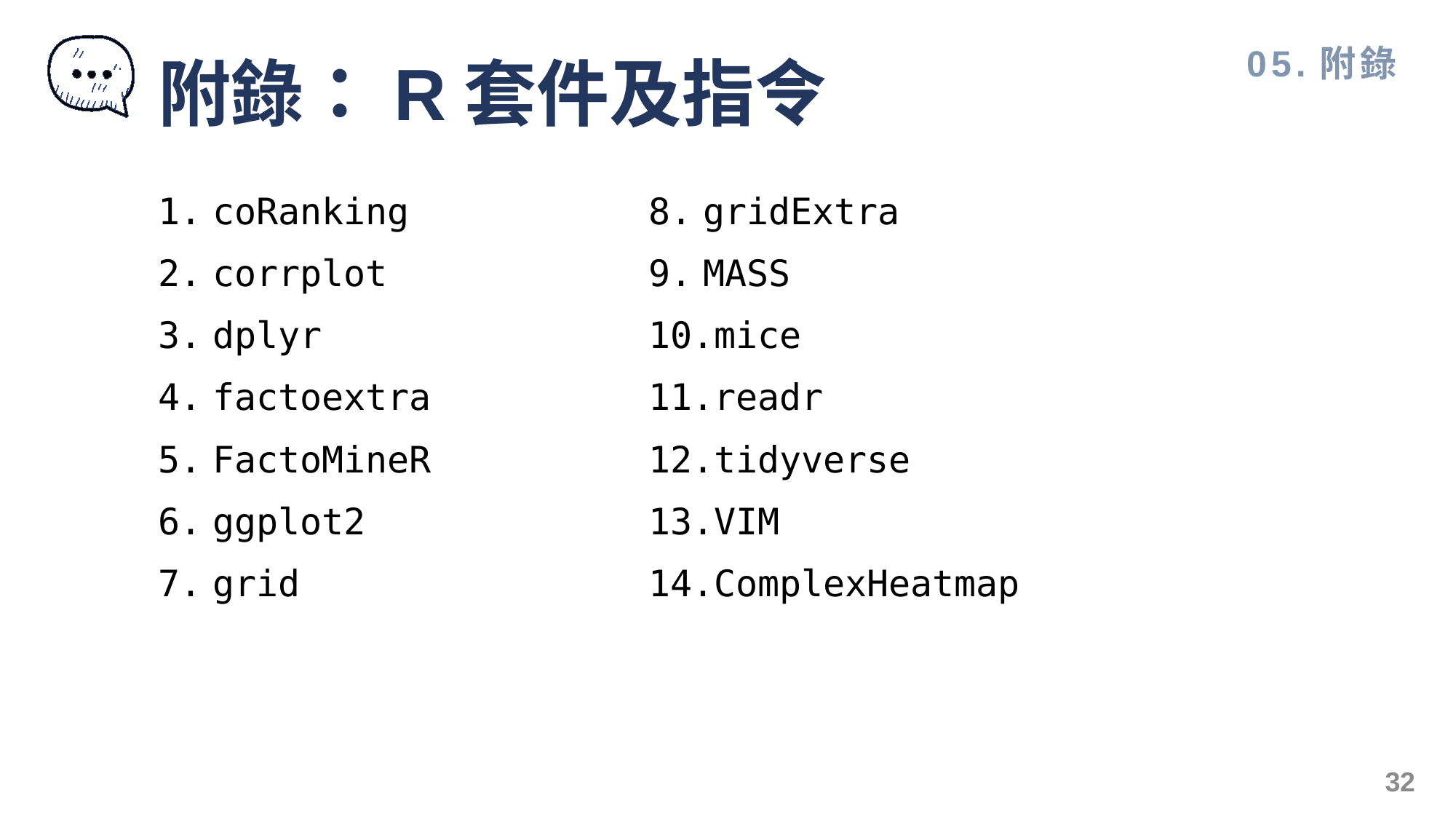

05.附錄
附錄：R套件及指令
coRanking
corrplot
dplyr
factoextra
FactoMineR
ggplot2
grid
gridExtra
MASS
mice
readr
tidyverse
VIM
ComplexHeatmap
32